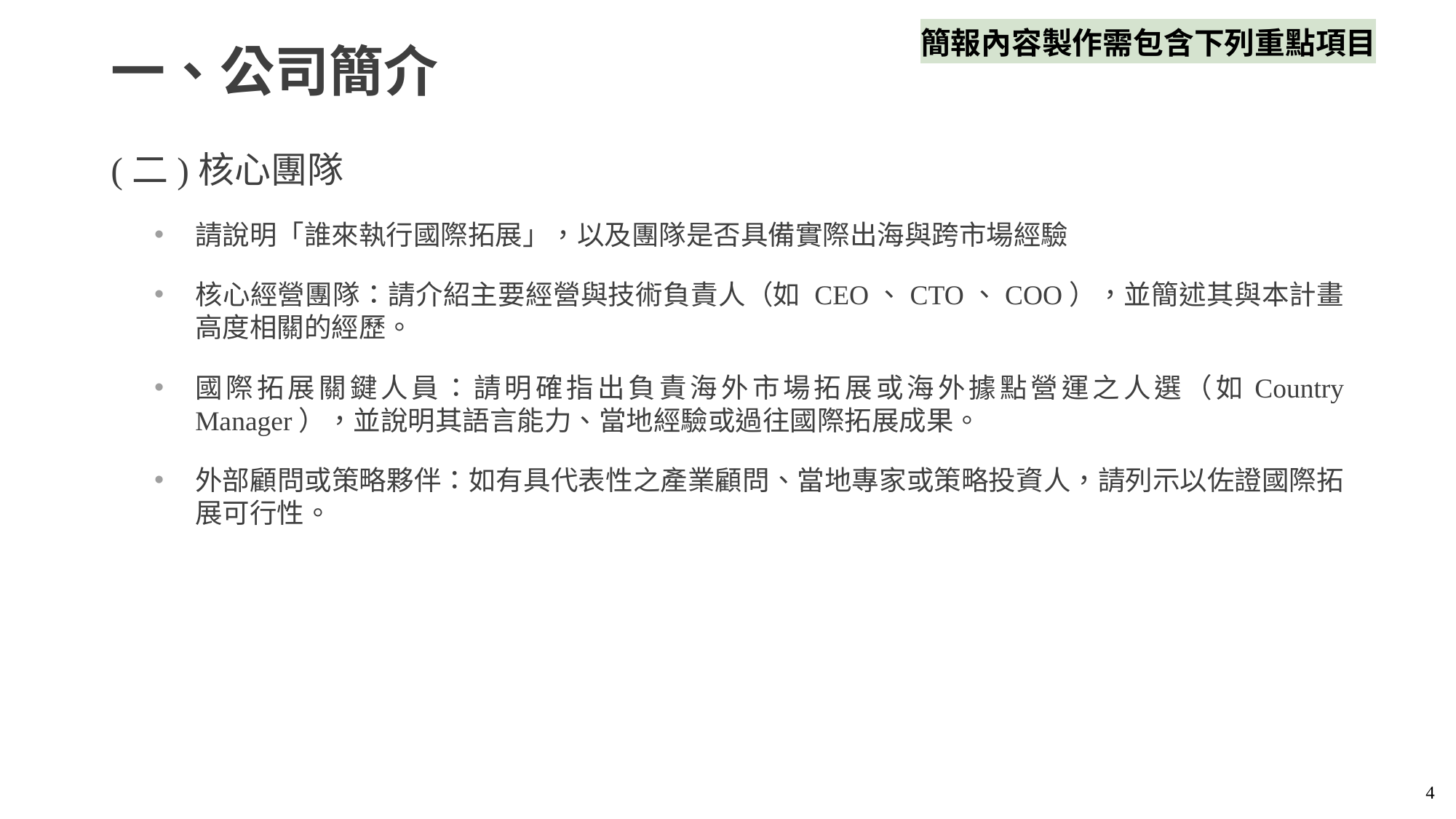

簡報內容製作需包含下列重點項目
# 一、公司簡介
(二)核心團隊
請說明「誰來執行國際拓展」，以及團隊是否具備實際出海與跨市場經驗
核心經營團隊：請介紹主要經營與技術負責人（如 CEO、CTO、COO），並簡述其與本計畫高度相關的經歷。
國際拓展關鍵人員：請明確指出負責海外市場拓展或海外據點營運之人選（如Country Manager），並說明其語言能力、當地經驗或過往國際拓展成果。
外部顧問或策略夥伴：如有具代表性之產業顧問、當地專家或策略投資人，請列示以佐證國際拓展可行性。
4